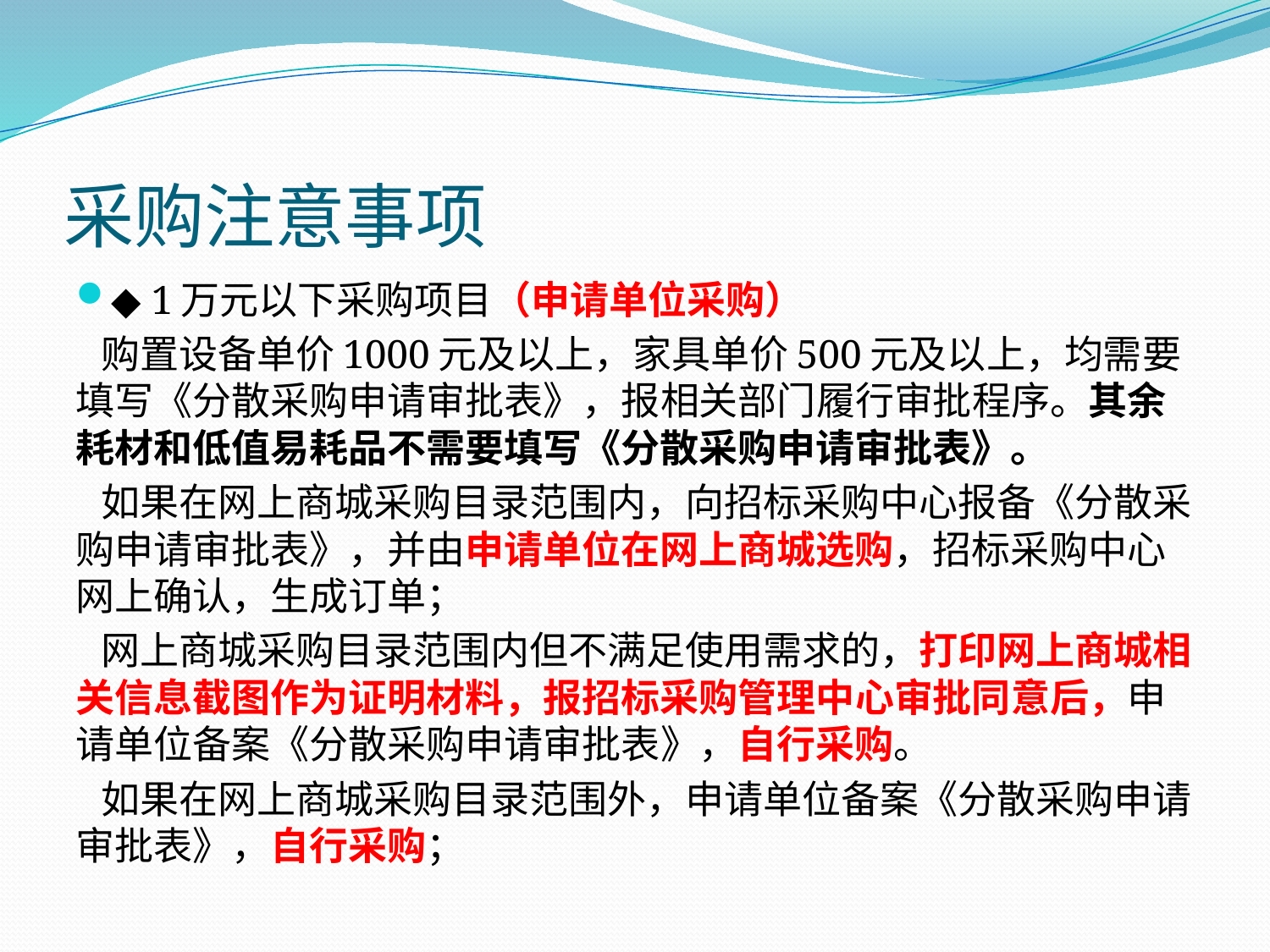

# 采购注意事项
◆ 1万元以下采购项目（申请单位采购）
  购置设备单价1000元及以上，家具单价500元及以上，均需要填写《分散采购申请审批表》，报相关部门履行审批程序。其余耗材和低值易耗品不需要填写《分散采购申请审批表》。
  如果在网上商城采购目录范围内，向招标采购中心报备《分散采购申请审批表》，并由申请单位在网上商城选购，招标采购中心网上确认，生成订单；
  网上商城采购目录范围内但不满足使用需求的，打印网上商城相关信息截图作为证明材料，报招标采购管理中心审批同意后，申请单位备案《分散采购申请审批表》，自行采购。
  如果在网上商城采购目录范围外，申请单位备案《分散采购申请审批表》，自行采购；